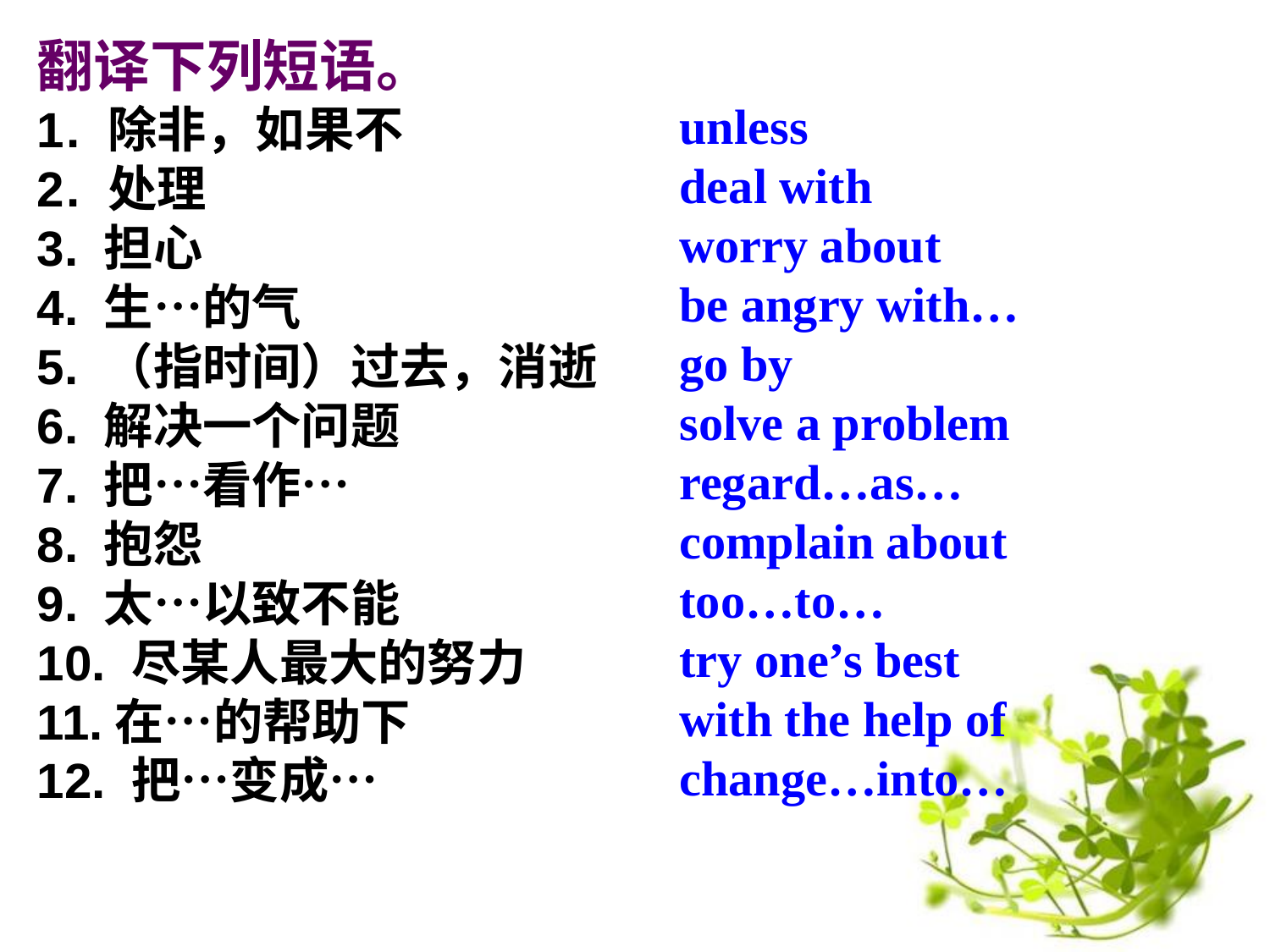

翻译下列短语。
 除非，如果不
 处理
3. 担心
4. 生…的气
5. （指时间）过去，消逝
6. 解决一个问题
7. 把…看作…
8. 抱怨
9. 太…以致不能
10. 尽某人最大的努力
11.在…的帮助下
12. 把…变成…
unless
deal with
worry about
be angry with…
go by
solve a problem
regard…as…
complain about
too…to…
try one’s best
with the help of
change…into…